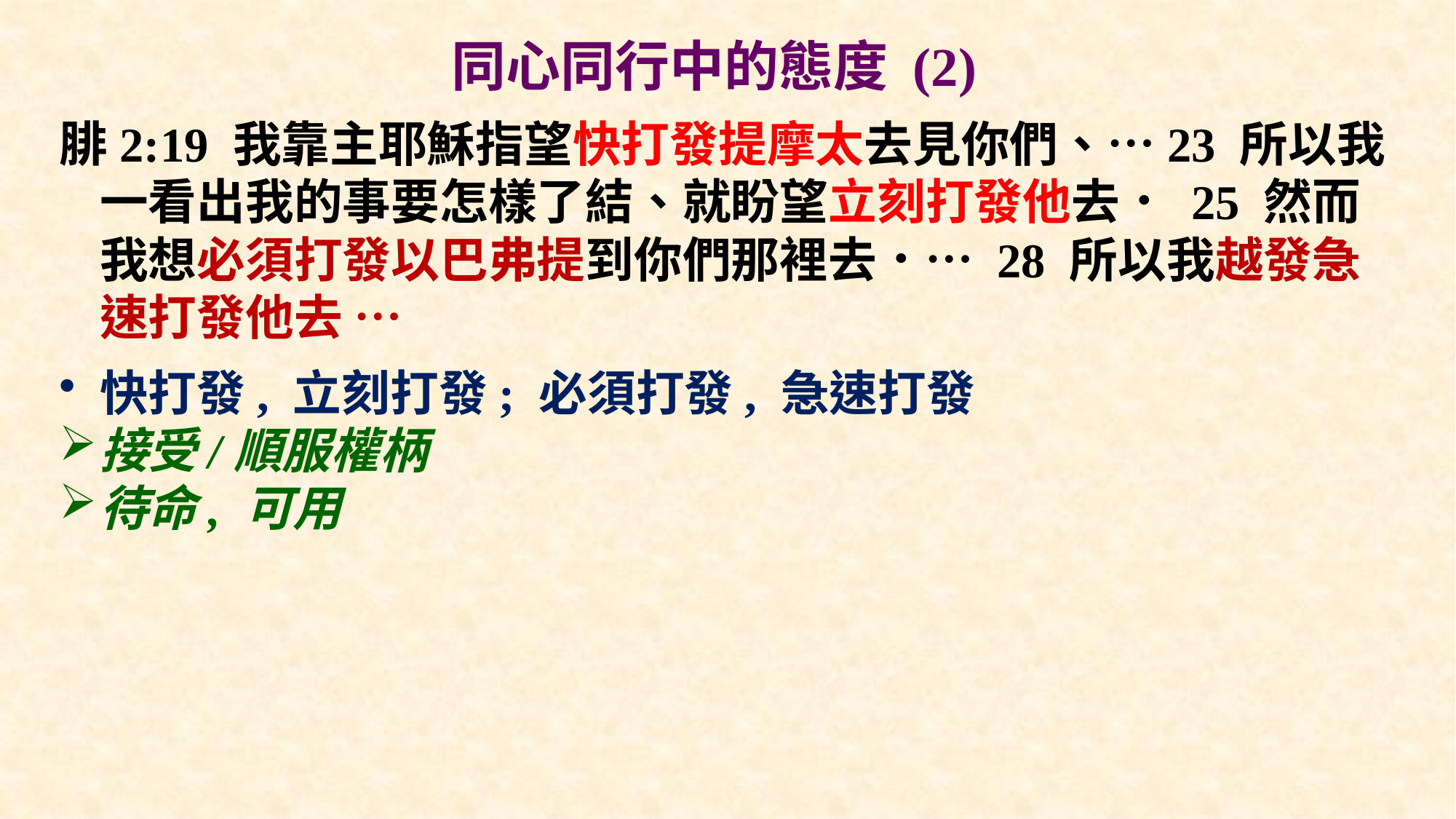

# 同心同行中的態度 (2)
腓2:19 我靠主耶穌指望快打發提摩太去見你們、…23 所以我一看出我的事要怎樣了結、就盼望立刻打發他去． 25 然而我想必須打發以巴弗提到你們那裡去．… 28 所以我越發急速打發他去 …
快打發, 立刻打發; 必須打發, 急速打發
接受/順服權柄
待命, 可用